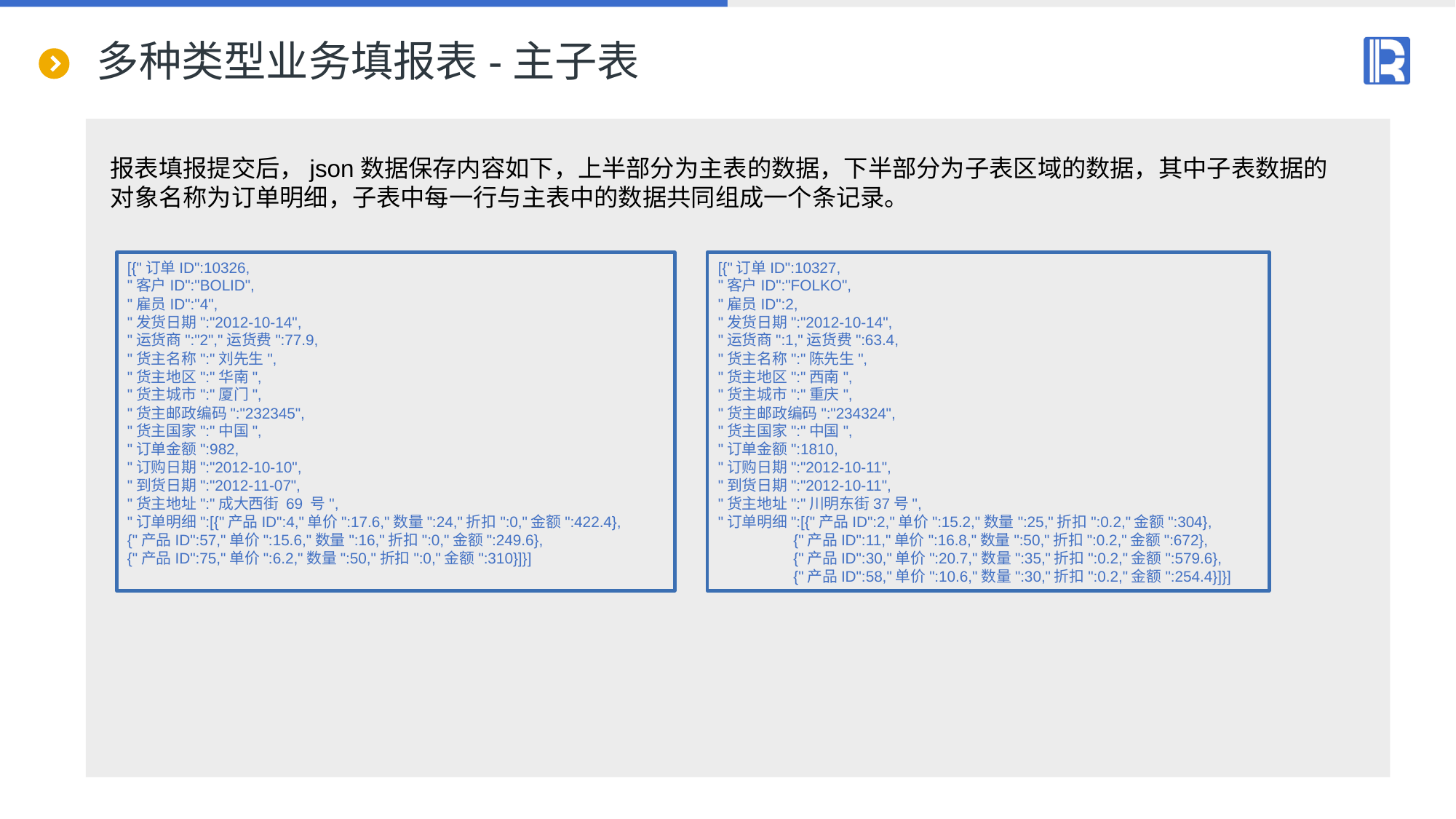

# 多种类型业务填报表-主子表

报表填报提交后，json数据保存内容如下，上半部分为主表的数据，下半部分为子表区域的数据，其中子表数据的对象名称为订单明细，子表中每一行与主表中的数据共同组成一个条记录。
[{"订单ID":10326,
"客户ID":"BOLID",
"雇员ID":"4",
"发货日期":"2012-10-14",
"运货商":"2","运货费":77.9,
"货主名称":"刘先生",
"货主地区":"华南",
"货主城市":"厦门",
"货主邮政编码":"232345",
"货主国家":"中国",
"订单金额":982,
"订购日期":"2012-10-10",
"到货日期":"2012-11-07",
"货主地址":"成大西街 69 号",
"订单明细":[{"产品ID":4,"单价":17.6,"数量":24,"折扣":0,"金额":422.4},
{"产品ID":57,"单价":15.6,"数量":16,"折扣":0,"金额":249.6},
{"产品ID":75,"单价":6.2,"数量":50,"折扣":0,"金额":310}]}]

[{"订单ID":10327,
"客户ID":"FOLKO",
"雇员ID":2,
"发货日期":"2012-10-14",
"运货商":1,"运货费":63.4,
"货主名称":"陈先生",
"货主地区":"西南",
"货主城市":"重庆",
"货主邮政编码":"234324",
"货主国家":"中国",
"订单金额":1810,
"订购日期":"2012-10-11",
"到货日期":"2012-10-11",
"货主地址":"川明东街37号",
"订单明细":[{"产品ID":2,"单价":15.2,"数量":25,"折扣":0.2,"金额":304},
                  {"产品ID":11,"单价":16.8,"数量":50,"折扣":0.2,"金额":672},
                  {"产品ID":30,"单价":20.7,"数量":35,"折扣":0.2,"金额":579.6},
                  {"产品ID":58,"单价":10.6,"数量":30,"折扣":0.2,"金额":254.4}]}]